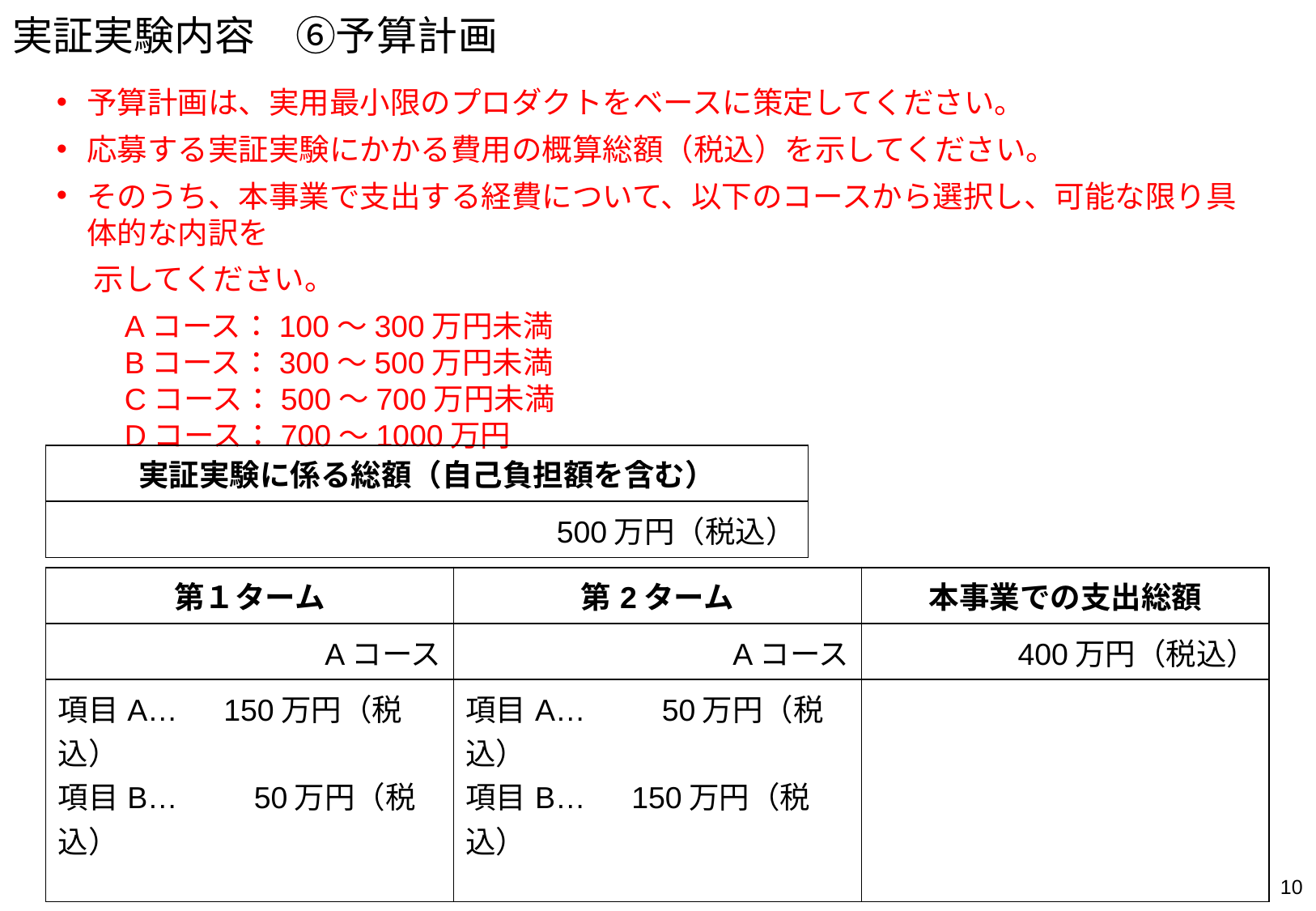

実証実験内容　⑥予算計画
予算計画は、実用最小限のプロダクトをベースに策定してください。
応募する実証実験にかかる費用の概算総額（税込）を示してください。
そのうち、本事業で支出する経費について、以下のコースから選択し、可能な限り具体的な内訳を
　 示してください。
　　Aコース：100～300万円未満
　　Bコース：300～500万円未満
　　Cコース：500～700万円未満
　　Dコース：700～1000万円
| 実証実験に係る総額（自己負担額を含む） |
| --- |
| 500万円（税込） |
| 第１ターム | 第2ターム | 本事業での支出総額 |
| --- | --- | --- |
| Aコース | Aコース | 400万円（税込） |
| 項目A…　150万円（税込） 項目B…　　50万円（税込） | 項目A…　　50万円（税込） 項目B…　150万円（税込） |  |
10